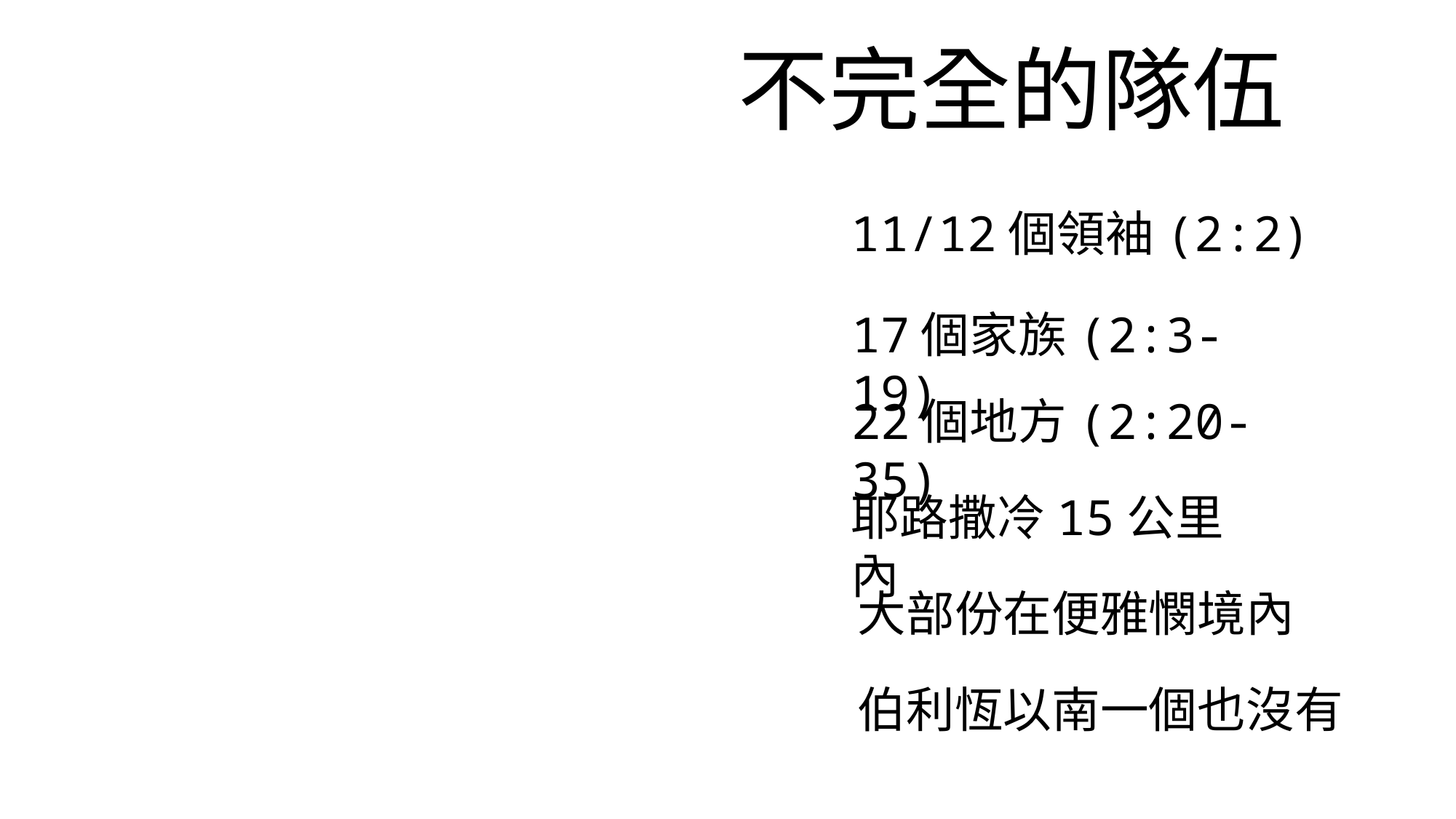

不完全的隊伍
11/12個領袖(2:2)
17個家族(2:3-19)
22個地方(2:20-35)
耶路撒冷15公里內
大部份在便雅憫境內
伯利恆以南一個也沒有